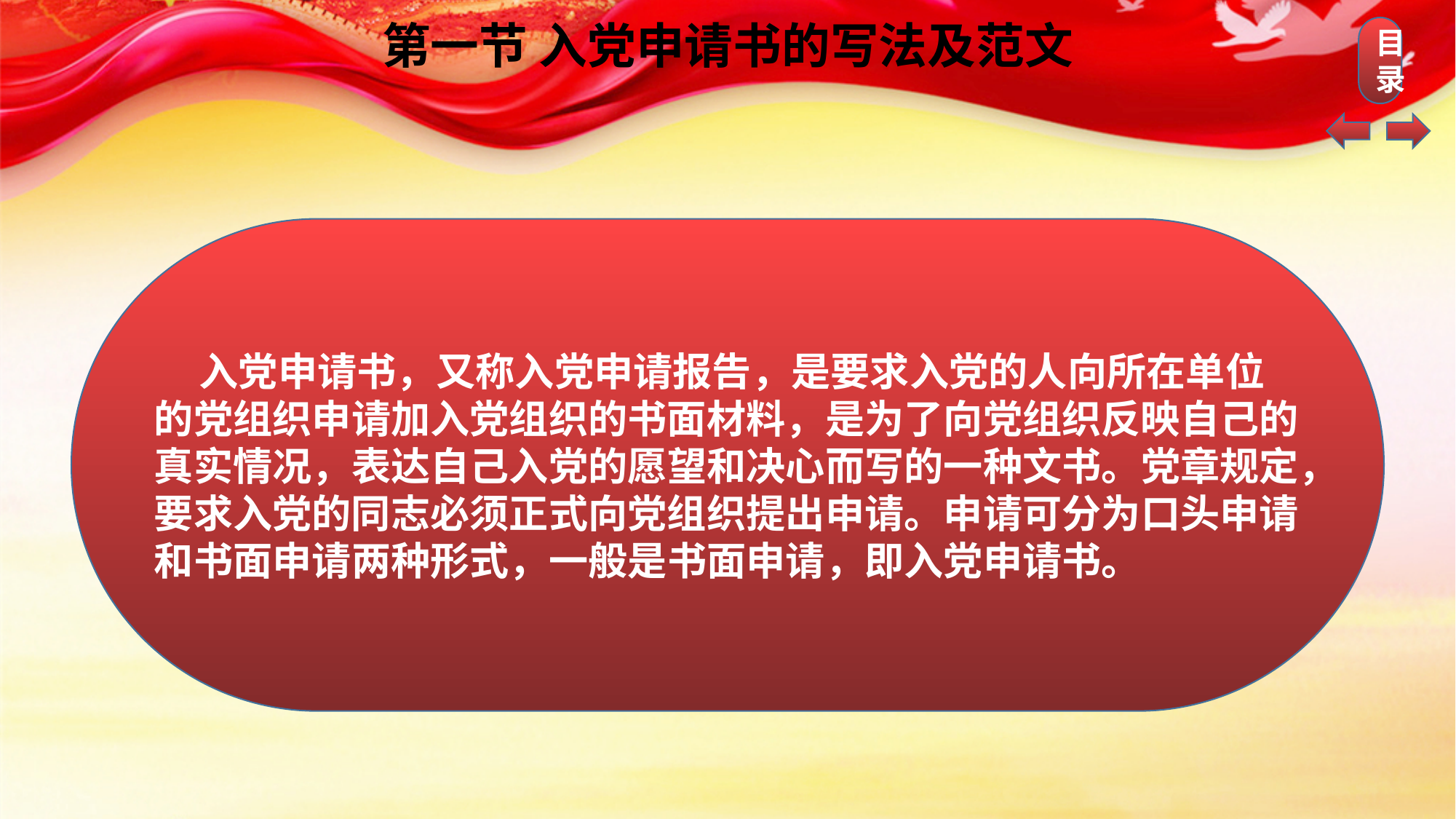

第一节 入党申请书的写法及范文
    入党申请书，又称入党申请报告，是要求入党的人向所在单位的党组织申请加入党组织的书面材料，是为了向党组织反映自己的真实情况，表达自己入党的愿望和决心而写的一种文书。党章规定，要求入党的同志必须正式向党组织提出申请。申请可分为口头申请和书面申请两种形式，一般是书面申请，即入党申请书。